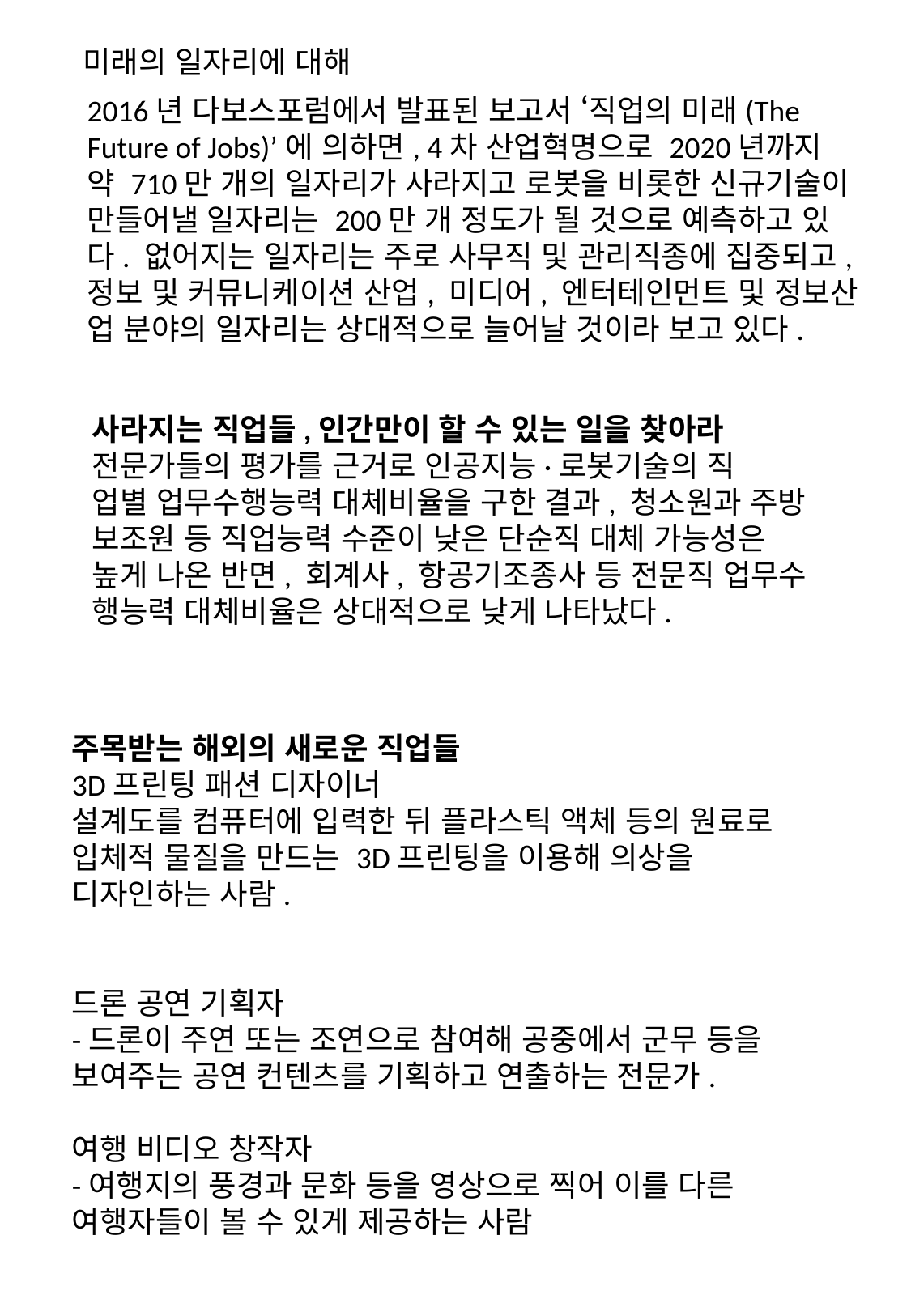

http://www.kocca.kr/cop/ncont/view.do?menuNo=203415&nttNo=1
미래의 일자리에 대해
2016년 다보스포럼에서 발표된 보고서 ‘직업의 미래(The
Future of Jobs)’에 의하면, 4차 산업혁명으로 2020년까지
약 710만 개의 일자리가 사라지고 로봇을 비롯한 신규기술이
만들어낼 일자리는 200만 개 정도가 될 것으로 예측하고 있
다. 없어지는 일자리는 주로 사무직 및 관리직종에 집중되고,
정보 및 커뮤니케이션 산업, 미디어, 엔터테인먼트 및 정보산
업 분야의 일자리는 상대적으로 늘어날 것이라 보고 있다.
사라지는 직업들,인간만이 할 수 있는 일을 찾아라
전문가들의 평가를 근거로 인공지능·로봇기술의 직
업별 업무수행능력 대체비율을 구한 결과, 청소원과 주방
보조원 등 직업능력 수준이 낮은 단순직 대체 가능성은
높게 나온 반면, 회계사, 항공기조종사 등 전문직 업무수
행능력 대체비율은 상대적으로 낮게 나타났다.
주목받는 해외의 새로운 직업들
3D프린팅 패션 디자이너
설계도를 컴퓨터에 입력한 뒤 플라스틱 액체 등의 원료로 입체적 물질을 만드는 3D프린팅을 이용해 의상을 디자인하는 사람.

드론 공연 기획자
-드론이 주연 또는 조연으로 참여해 공중에서 군무 등을 보여주는 공연 컨텐츠를 기획하고 연출하는 전문가.

여행 비디오 창작자
-여행지의 풍경과 문화 등을 영상으로 찍어 이를 다른 여행자들이 볼 수 있게 제공하는 사람